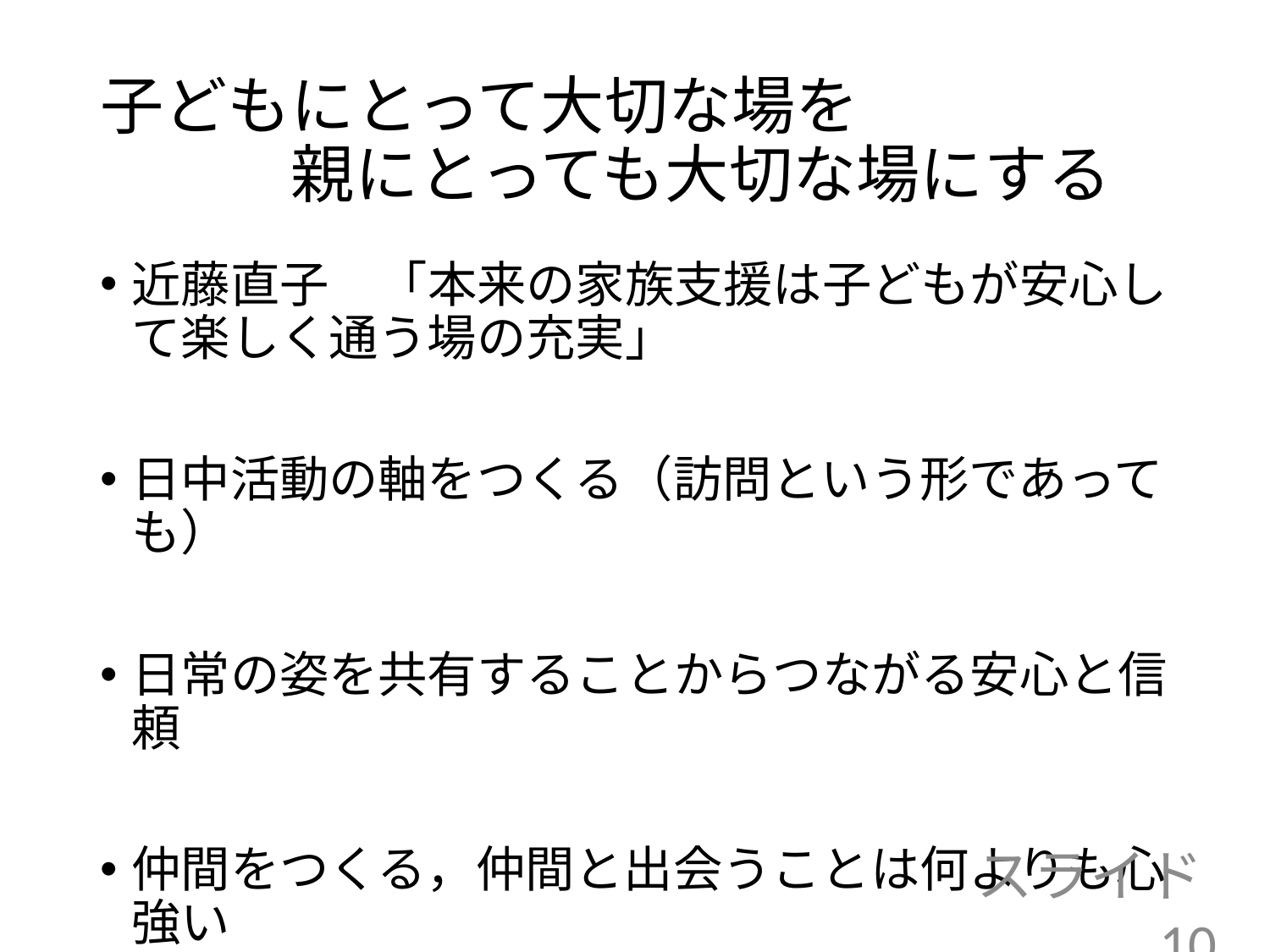

# 子どもにとって大切な場を 　　　親にとっても大切な場にする
近藤直子　「本来の家族支援は子どもが安心して楽しく通う場の充実」

日中活動の軸をつくる（訪問という形であっても）

日常の姿を共有することからつながる安心と信頼

仲間をつくる，仲間と出会うことは何よりも心強い
スライド10